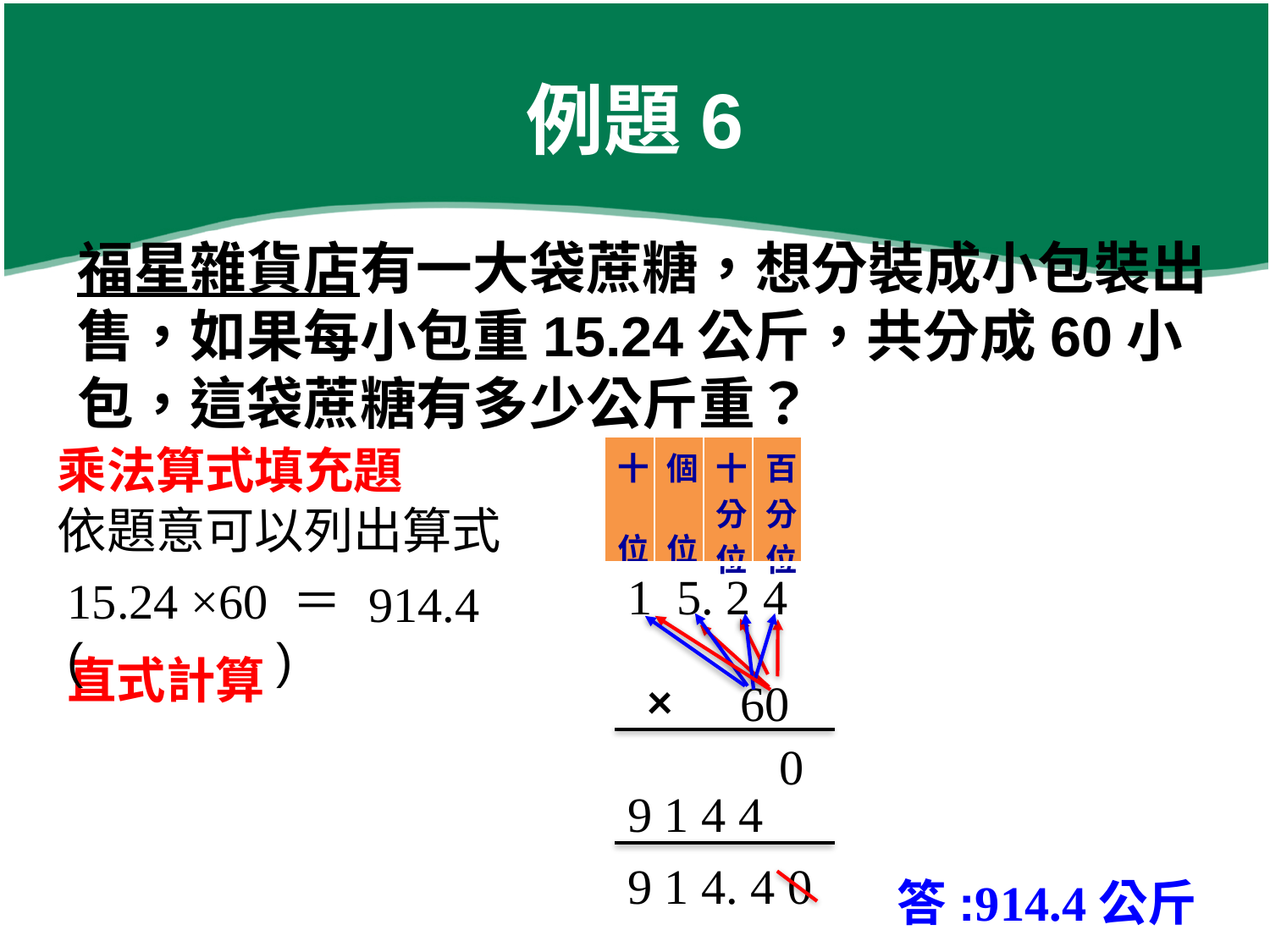

# 例題6
福星雜貨店有一大袋蔗糖，想分裝成小包裝出售，如果每小包重15.24公斤，共分成60小包，這袋蔗糖有多少公斤重？
乘法算式填充題
| 十 位 | 個 位 | 十 分 位 | 百 分 位 |
| --- | --- | --- | --- |
依題意可以列出算式
1  5. 2 4
15.24 ×60 ＝(              )
 914.4
直式計算
×
60
     0
9 1 4 4
9 1 4. 4 0
答:914.4公斤